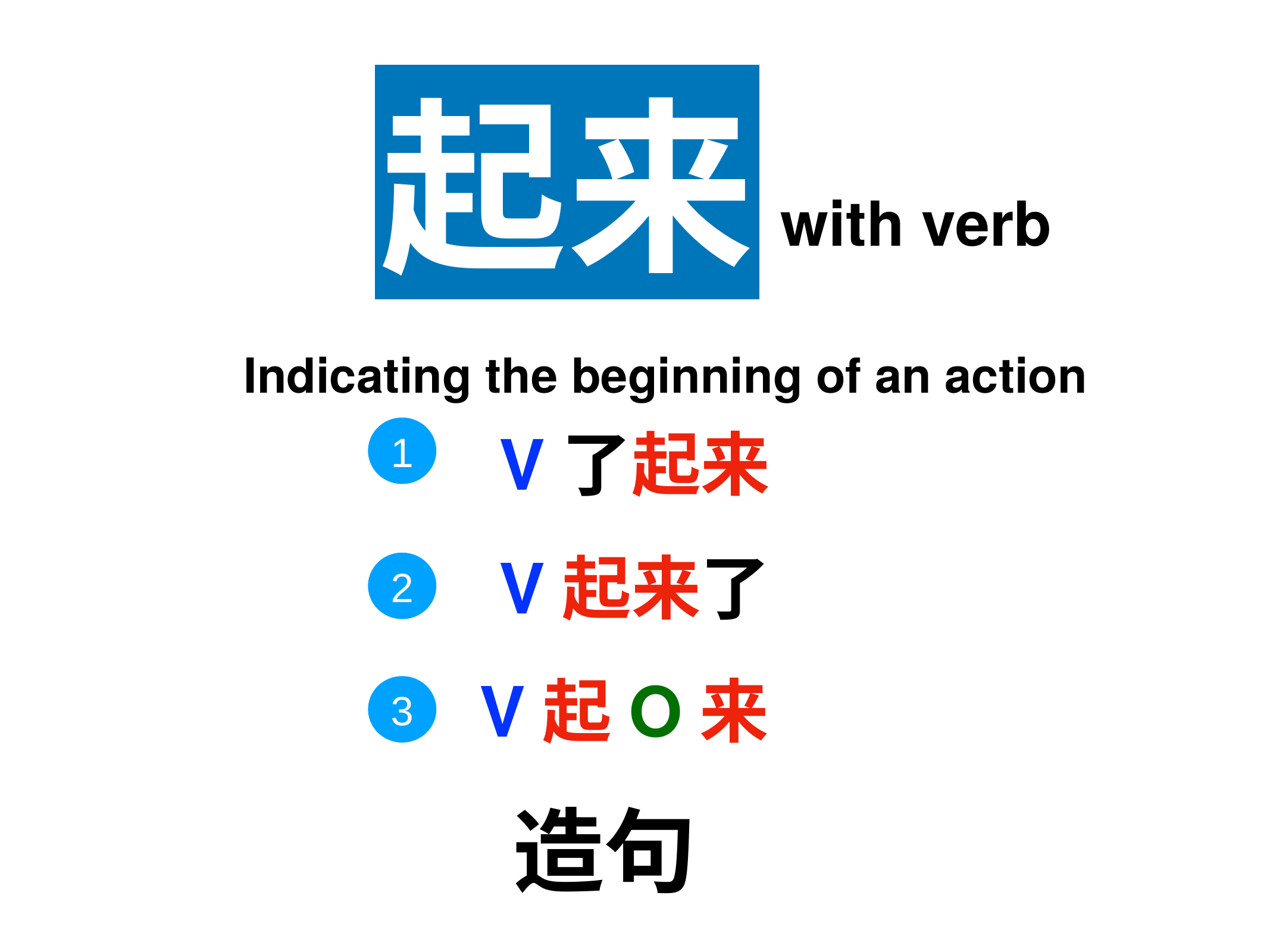

起来
with verb
Indicating the beginning of an action
V了起来
1
V起来了
2
V起O来
3
造句